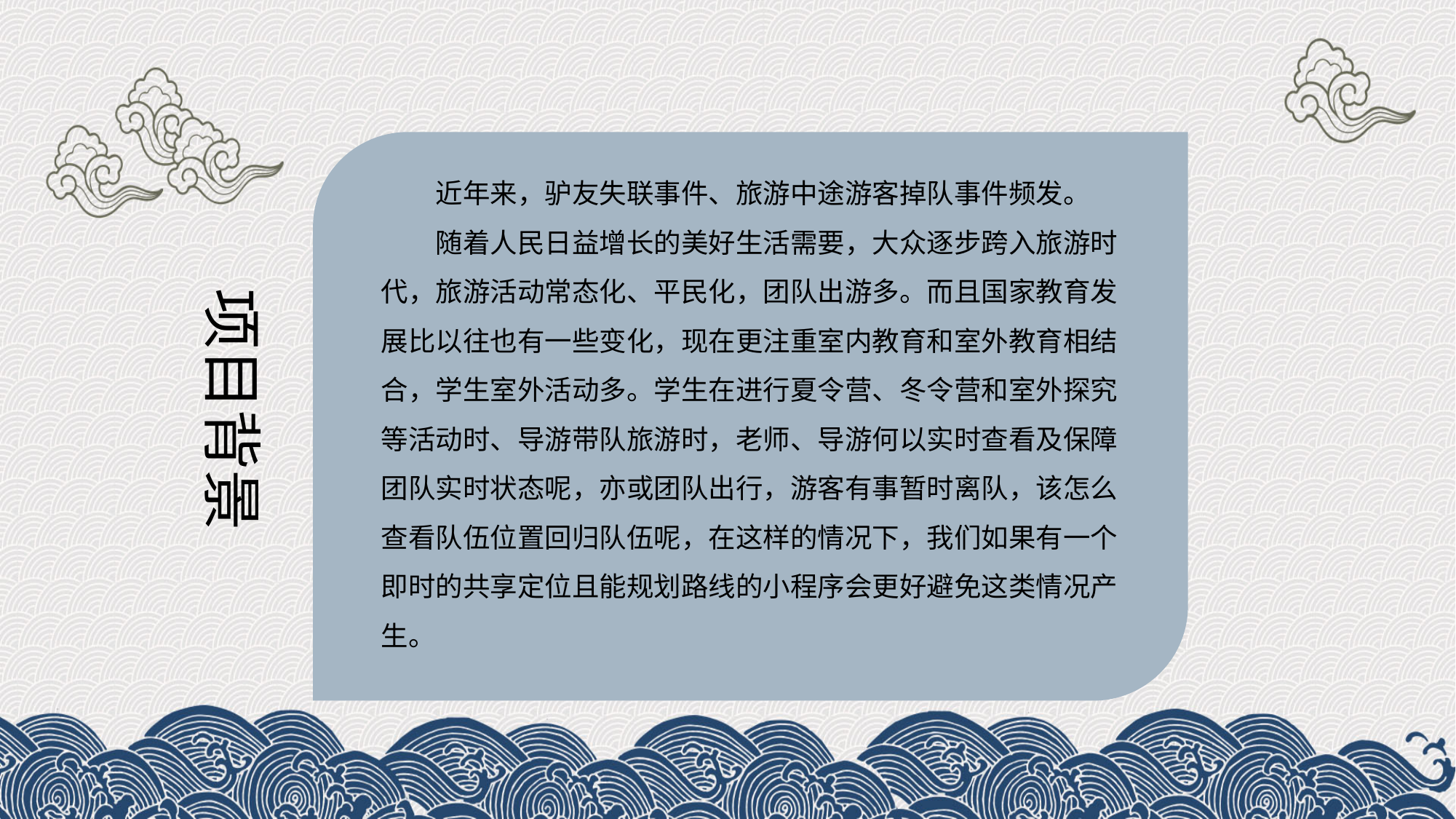

项目背景
近年来，驴友失联事件、旅游中途游客掉队事件频发。
随着人民日益增长的美好生活需要，大众逐步跨入旅游时代，旅游活动常态化、平民化，团队出游多。而且国家教育发展比以往也有一些变化，现在更注重室内教育和室外教育相结合，学生室外活动多。学生在进行夏令营、冬令营和室外探究等活动时、导游带队旅游时，老师、导游何以实时查看及保障团队实时状态呢，亦或团队出行，游客有事暂时离队，该怎么查看队伍位置回归队伍呢，在这样的情况下，我们如果有一个即时的共享定位且能规划路线的小程序会更好避免这类情况产生。